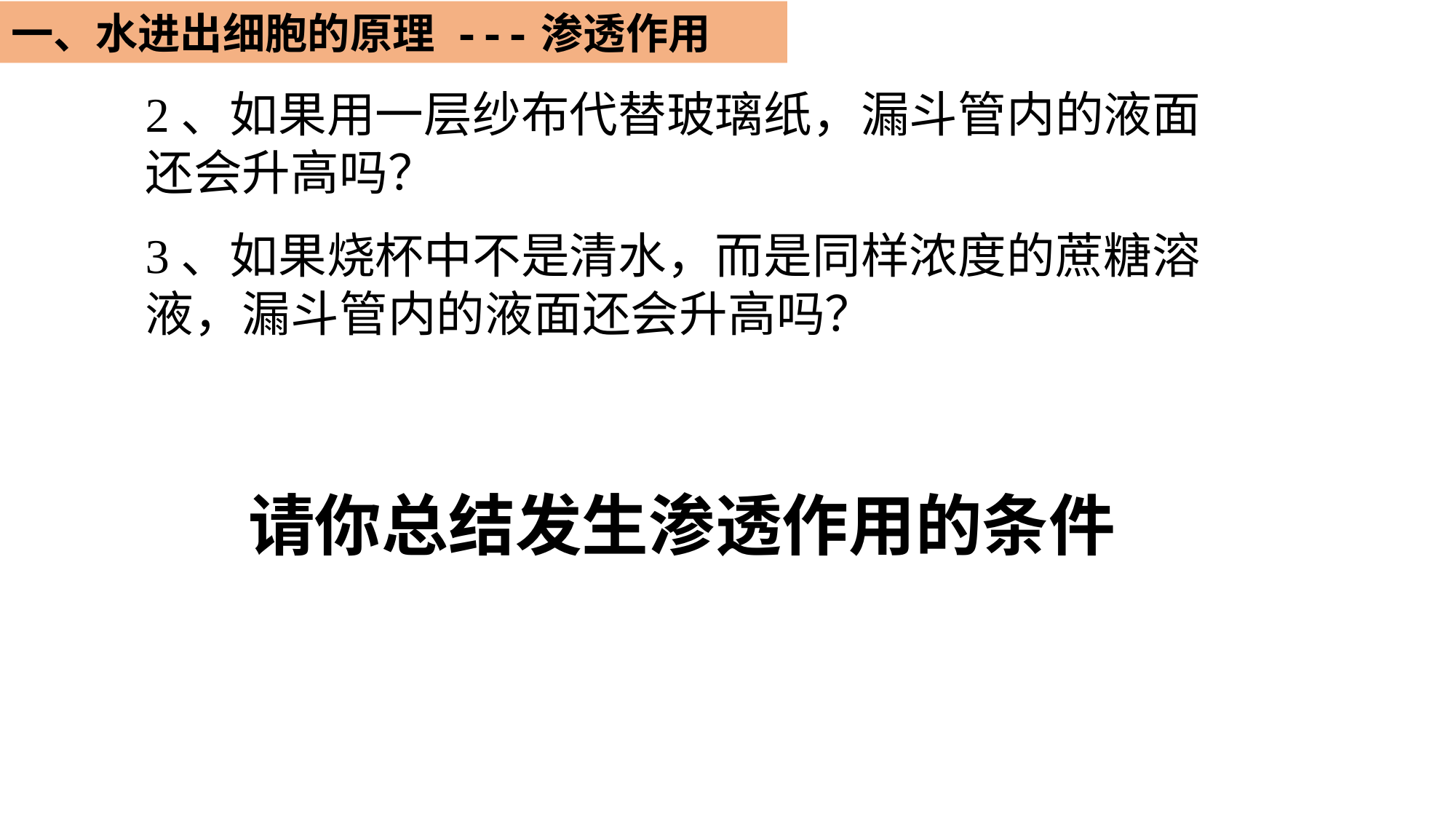

一、水进出细胞的原理 ---渗透作用
2、如果用一层纱布代替玻璃纸，漏斗管内的液面还会升高吗？
3、如果烧杯中不是清水，而是同样浓度的蔗糖溶液，漏斗管内的液面还会升高吗？

请你总结发生渗透作用的条件